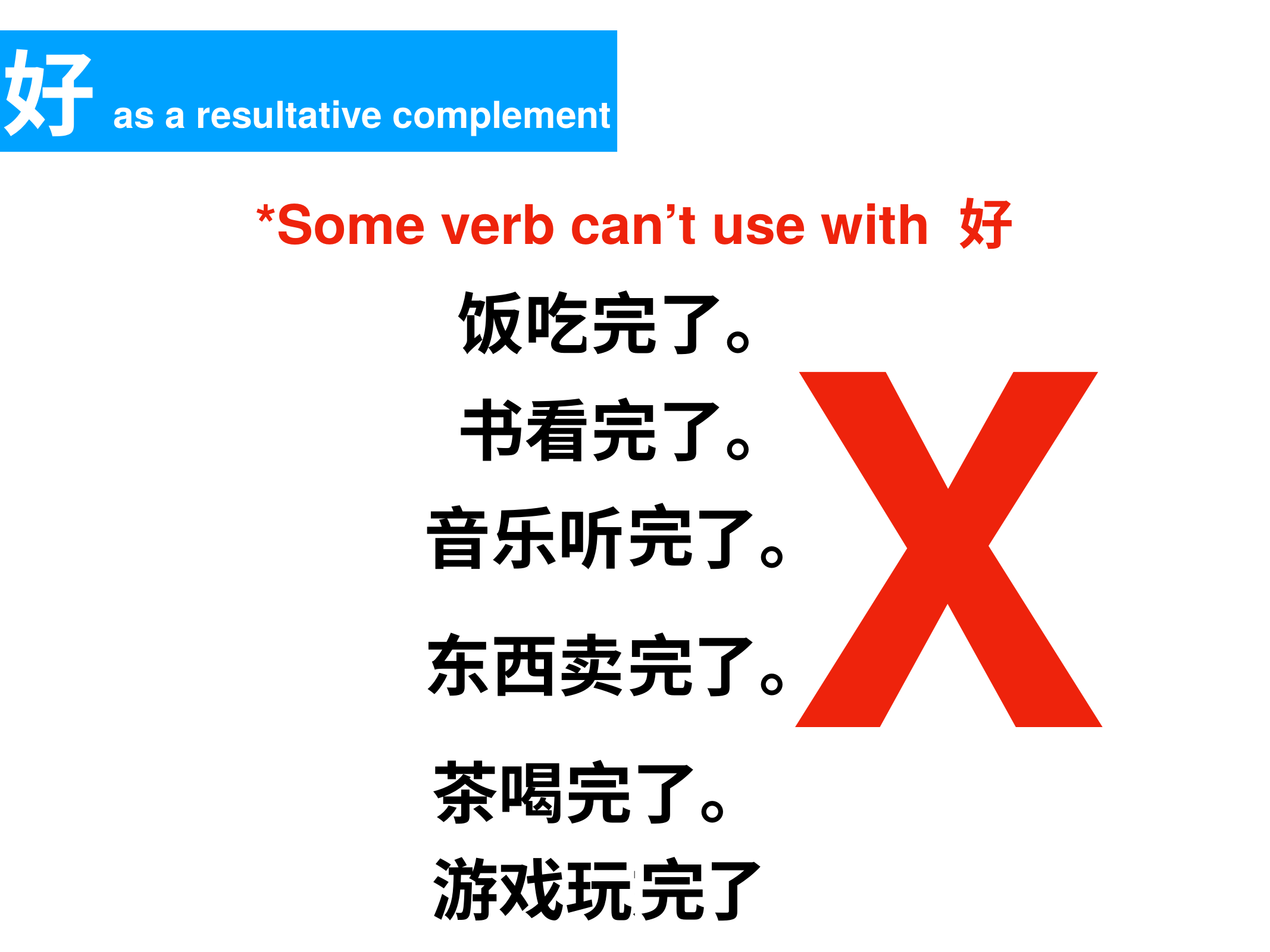

好 as a resultative complement
*Some verb can’t use with 好
X
饭吃好了。
完
完
完
完
完
完
书看好了。
音乐听好了。
东西卖好了。
茶喝好了。
游戏玩好了